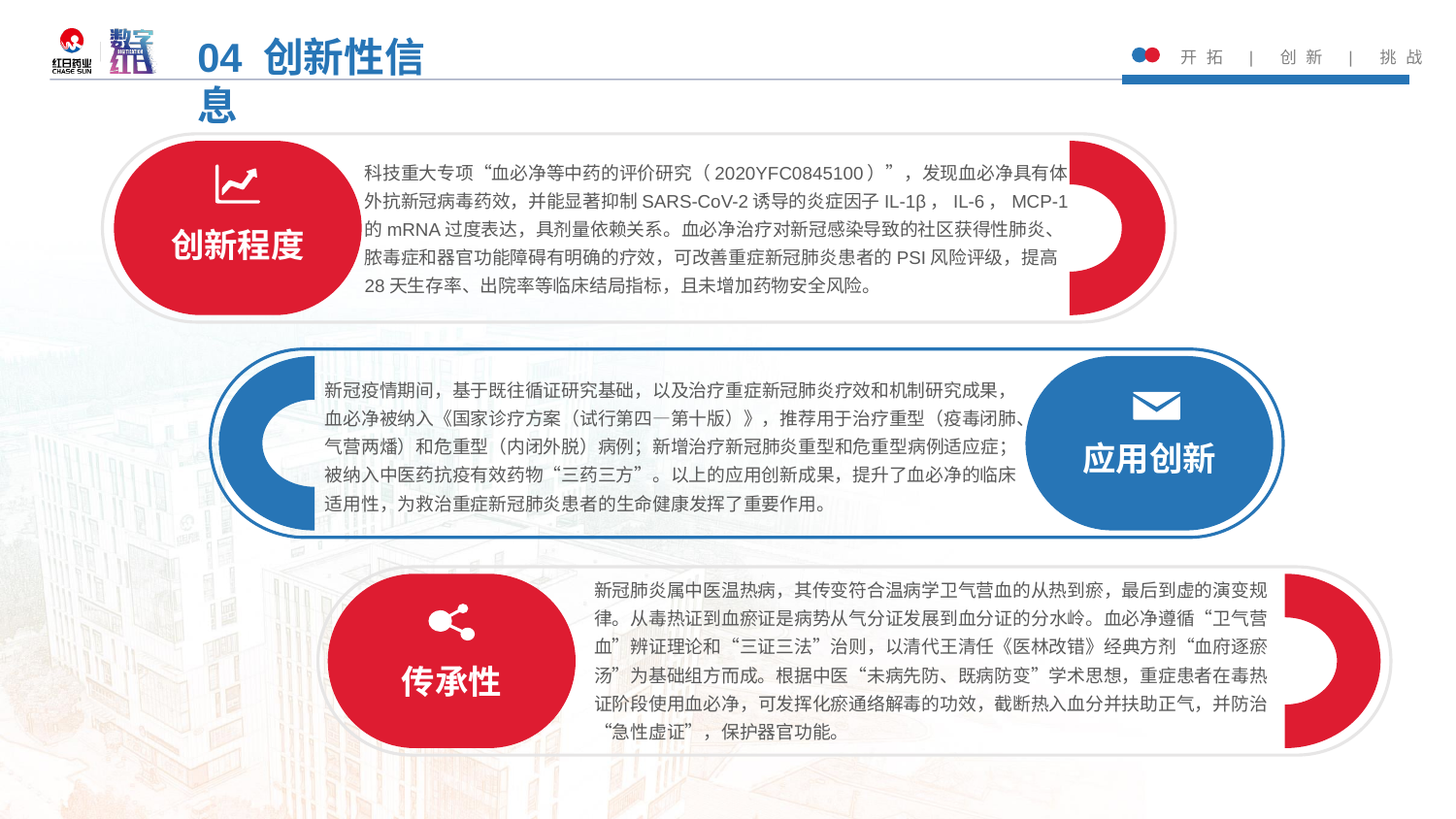

04 创新性信息

科技重大专项“血必净等中药的评价研究（2020YFC0845100）”，发现血必净具有体外抗新冠病毒药效，并能显著抑制SARS-CoV-2诱导的炎症因子IL-1β，IL-6，MCP-1的mRNA过度表达，具剂量依赖关系。血必净治疗对新冠感染导致的社区获得性肺炎、脓毒症和器官功能障碍有明确的疗效，可改善重症新冠肺炎患者的PSI风险评级，提高28天生存率、出院率等临床结局指标，且未增加药物安全风险。

创新程度

新冠疫情期间，基于既往循证研究基础，以及治疗重症新冠肺炎疗效和机制研究成果，血必净被纳入《国家诊疗方案（试行第四—第十版）》，推荐用于治疗重型（疫毒闭肺、气营两燔）和危重型（内闭外脱）病例；新增治疗新冠肺炎重型和危重型病例适应症；被纳入中医药抗疫有效药物“三药三方”。以上的应用创新成果，提升了血必净的临床适用性，为救治重症新冠肺炎患者的生命健康发挥了重要作用。

应用创新
新冠肺炎属中医温热病，其传变符合温病学卫气营血的从热到瘀，最后到虚的演变规律。从毒热证到血瘀证是病势从气分证发展到血分证的分水岭。血必净遵循“卫气营血”辨证理论和“三证三法”治则，以清代王清任《医林改错》经典方剂“血府逐瘀汤”为基础组方而成。根据中医“未病先防、既病防变”学术思想，重症患者在毒热证阶段使用血必净，可发挥化瘀通络解毒的功效，截断热入血分并扶助正气，并防治“急性虚证”，保护器官功能。

传承性